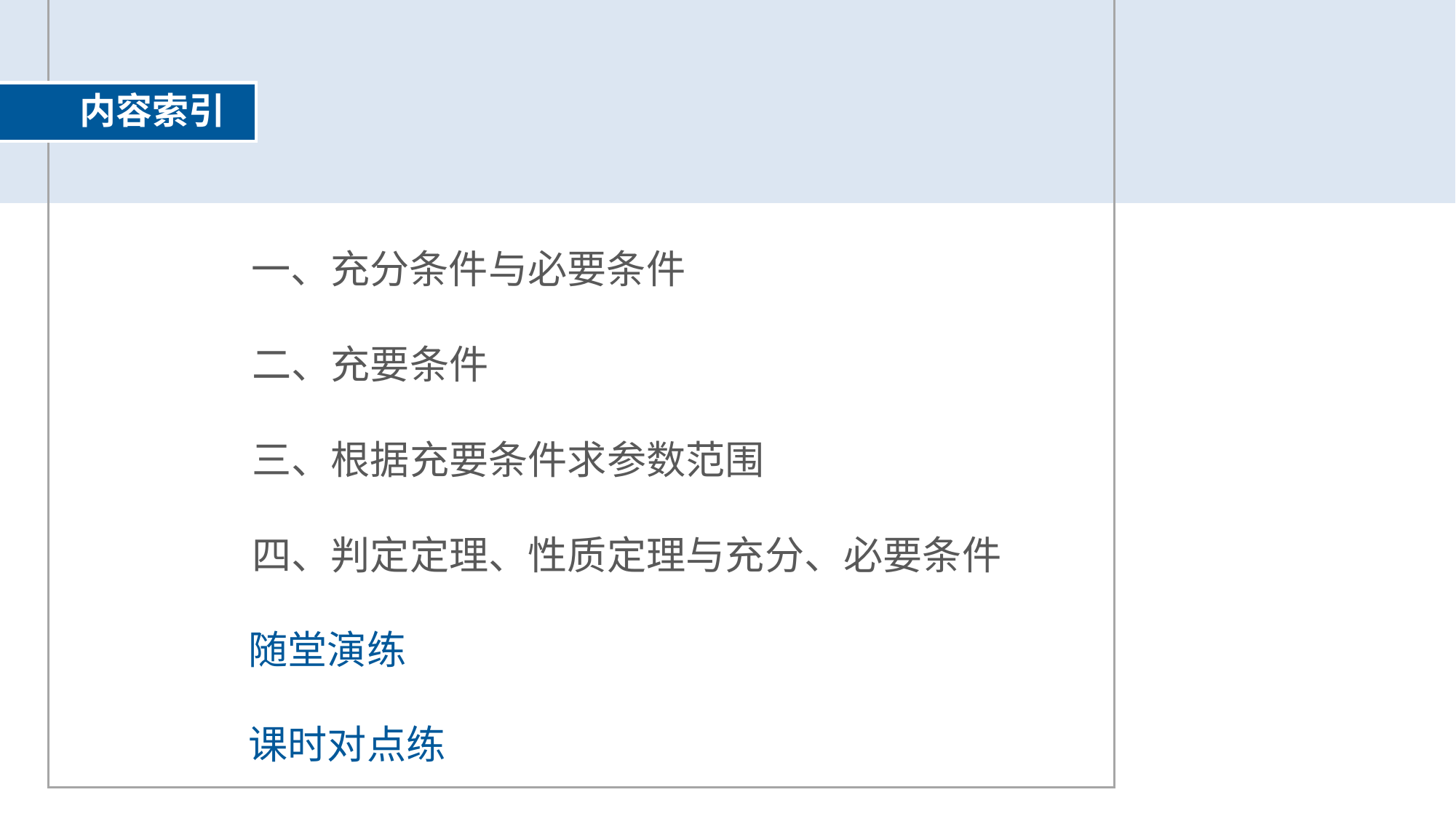

内容索引

一、充分条件与必要条件
二、充要条件
三、根据充要条件求参数范围
四、判定定理、性质定理与充分、必要条件
随堂演练
课时对点练